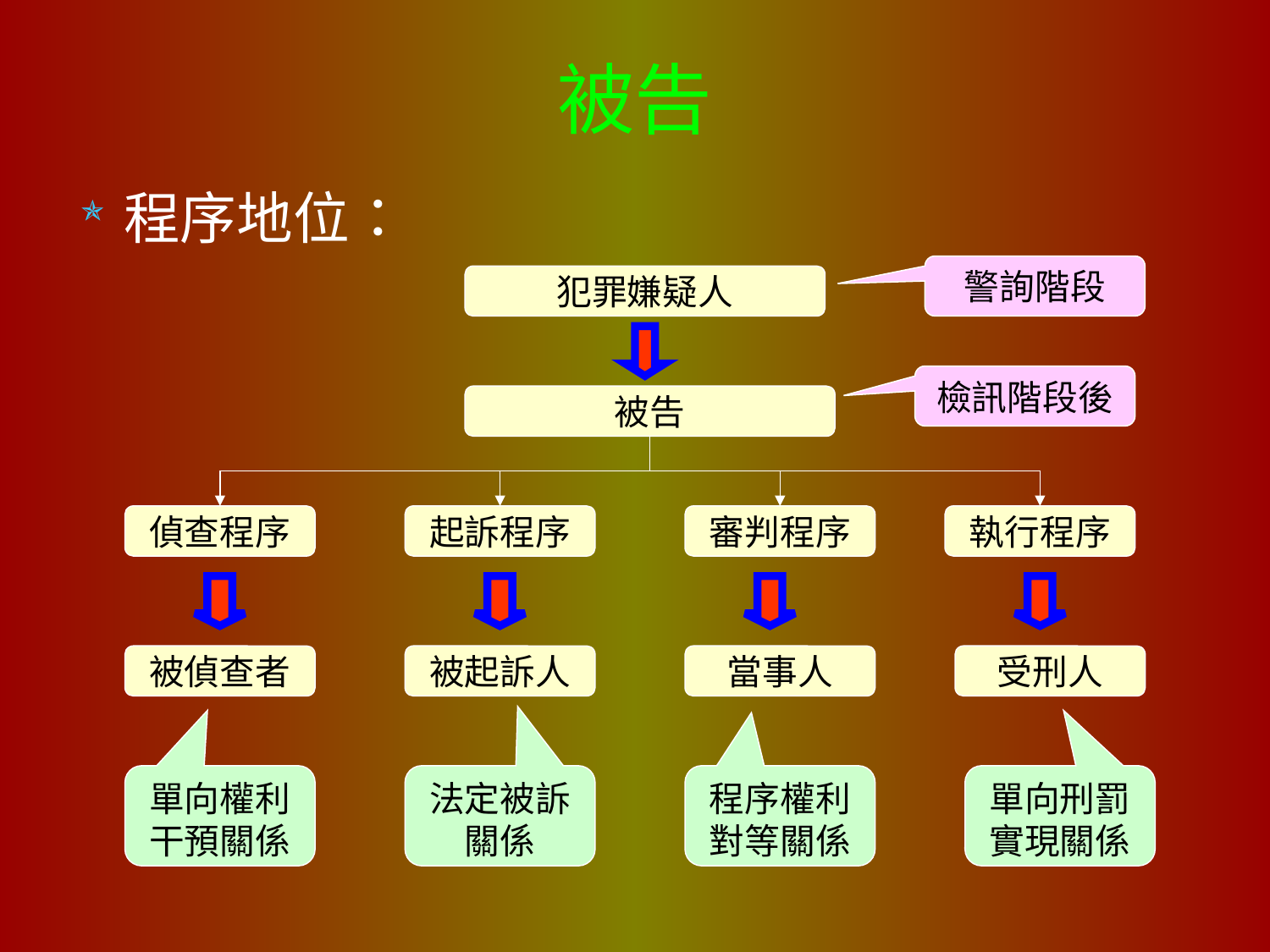

# 被告
程序地位：
警詢階段
犯罪嫌疑人

檢訊階段後
被告
偵查程序
起訴程序
審判程序
執行程序

被偵查者
被起訴人
當事人
受刑人
單向權利干預關係
法定被訴關係
程序權利對等關係
單向刑罰實現關係